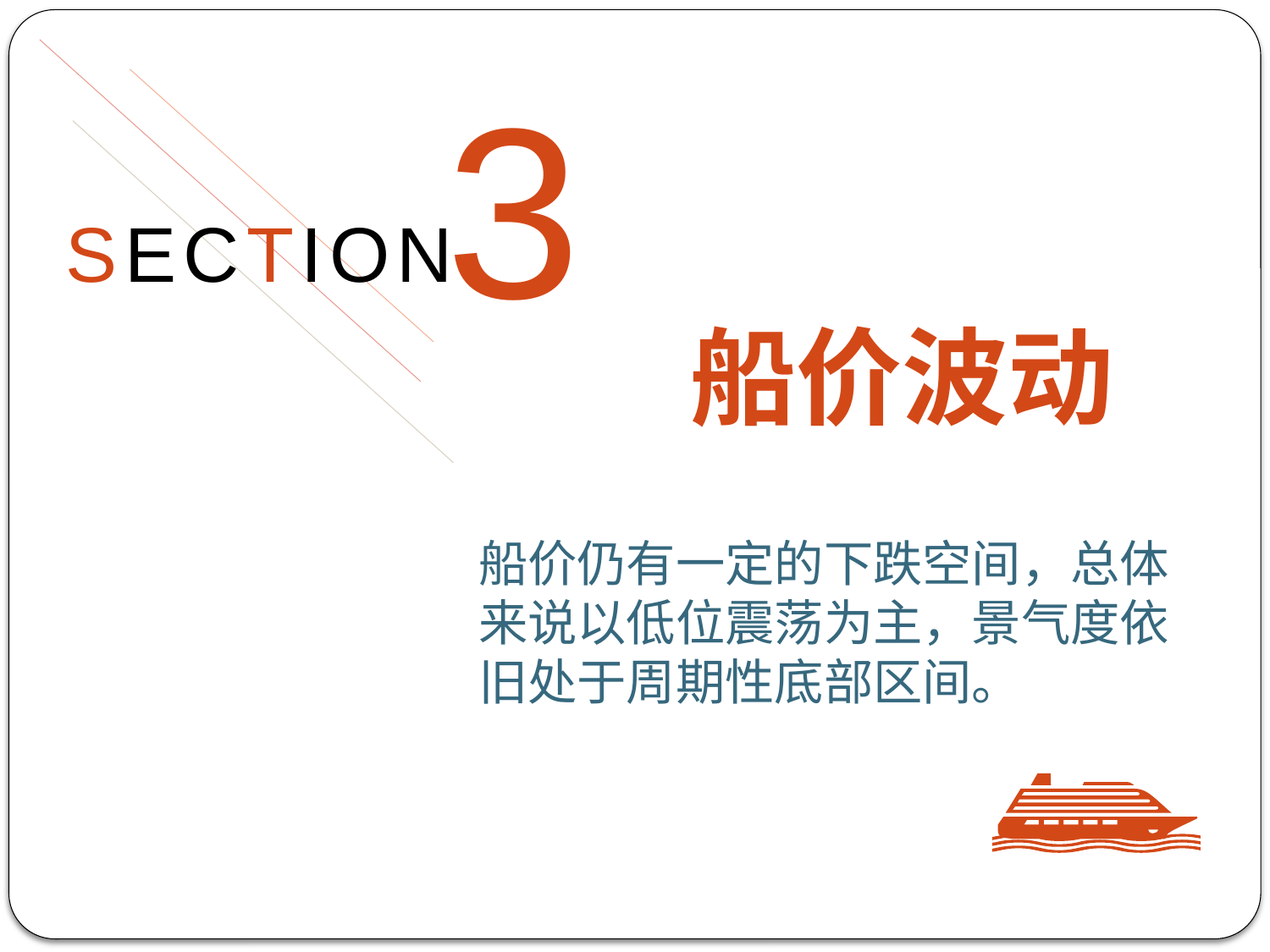

3
SECTION
船价波动
船价仍有一定的下跌空间，总体来说以低位震荡为主，景气度依旧处于周期性底部区间。